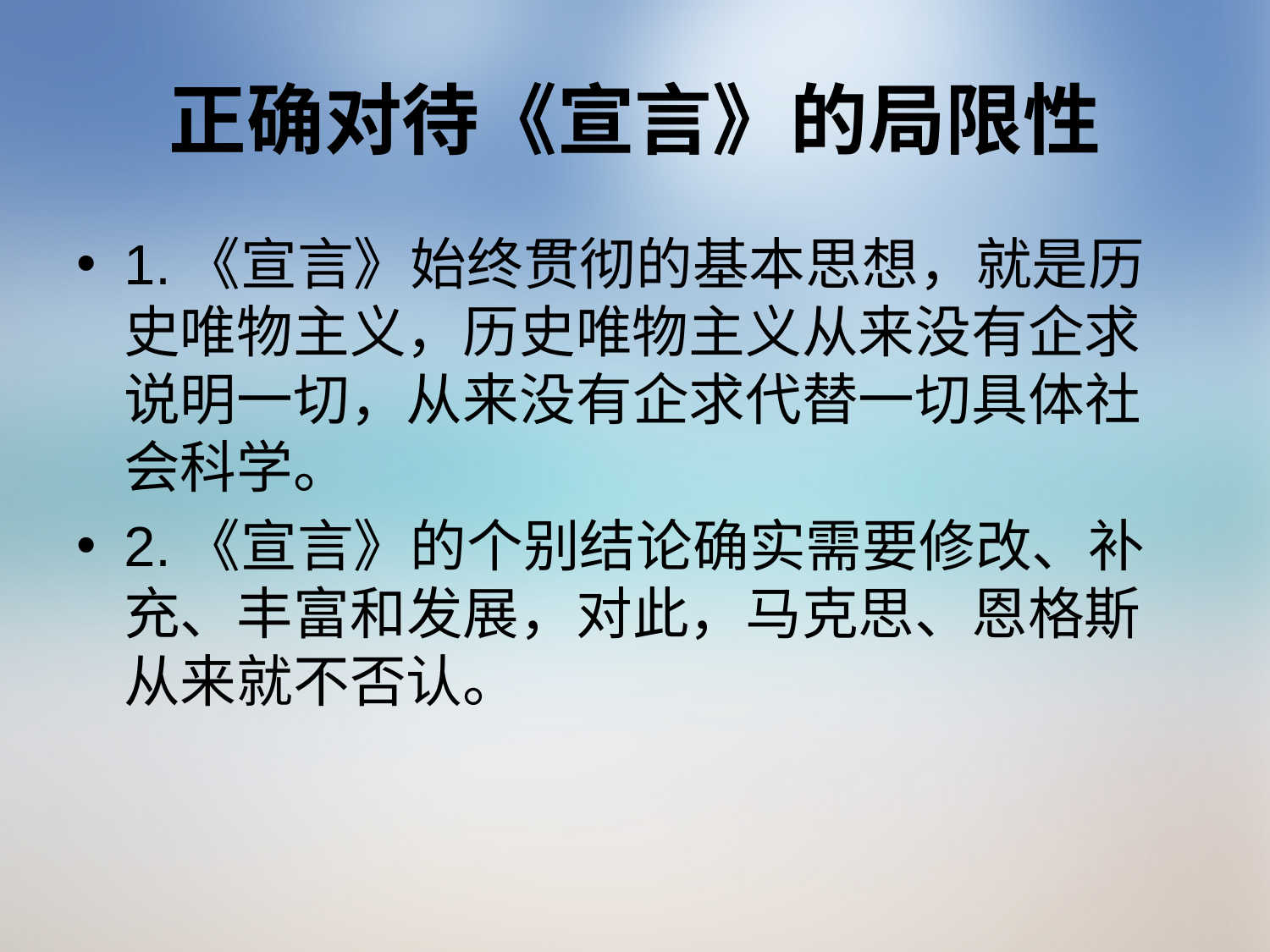

# 正确对待《宣言》的局限性
1.《宣言》始终贯彻的基本思想，就是历史唯物主义，历史唯物主义从来没有企求说明一切，从来没有企求代替一切具体社会科学。
2.《宣言》的个别结论确实需要修改、补充、丰富和发展，对此，马克思、恩格斯从来就不否认。